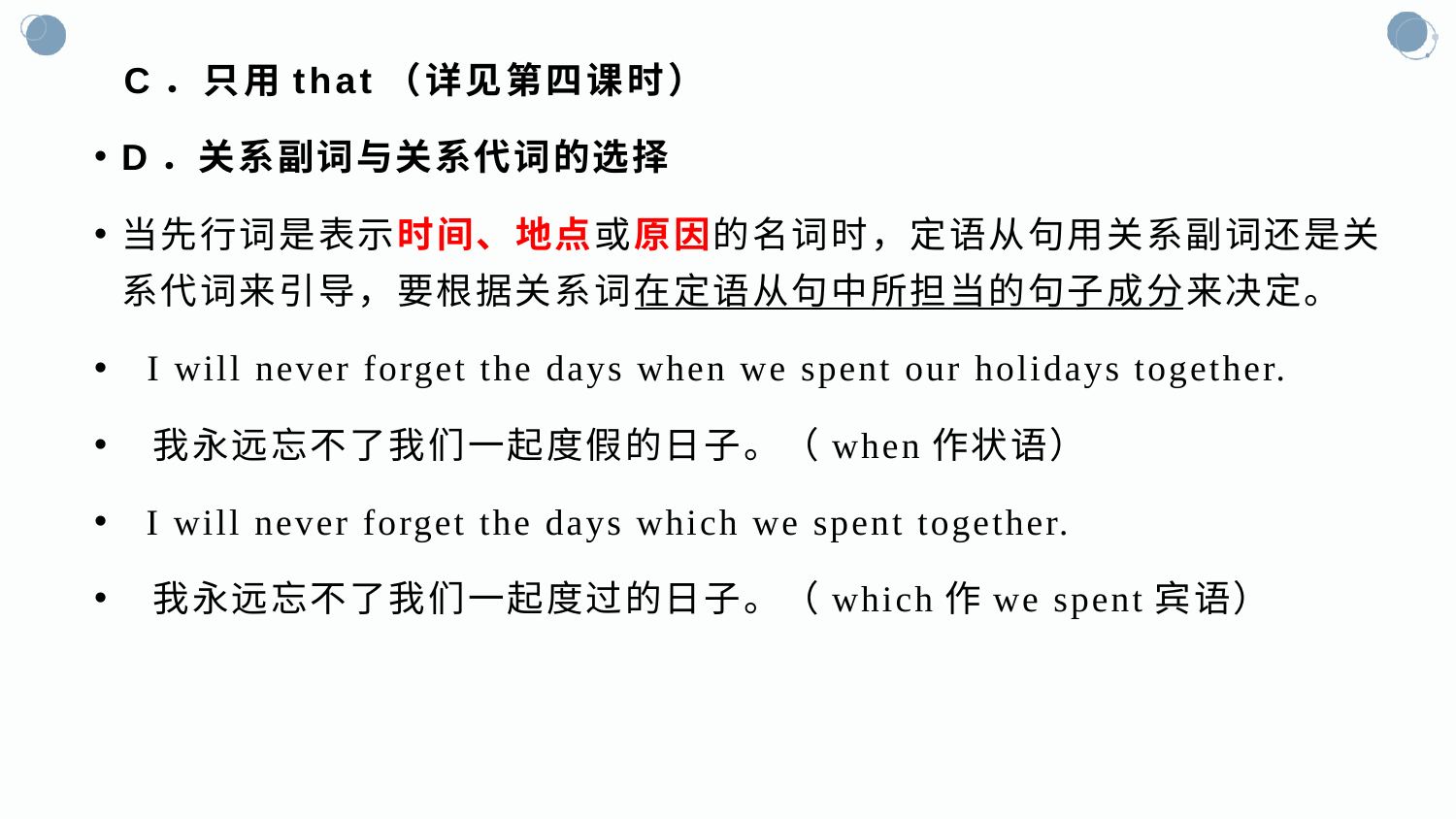

# C．只用that（详见第四课时）
D．关系副词与关系代词的选择
当先行词是表示时间、地点或原因的名词时，定语从句用关系副词还是关系代词来引导，要根据关系词在定语从句中所担当的句子成分来决定。
  I will never forget the days when we spent our holidays together.
  我永远忘不了我们一起度假的日子。（when作状语）
  I will never forget the days which we spent together.
  我永远忘不了我们一起度过的日子。（which作we spent宾语）